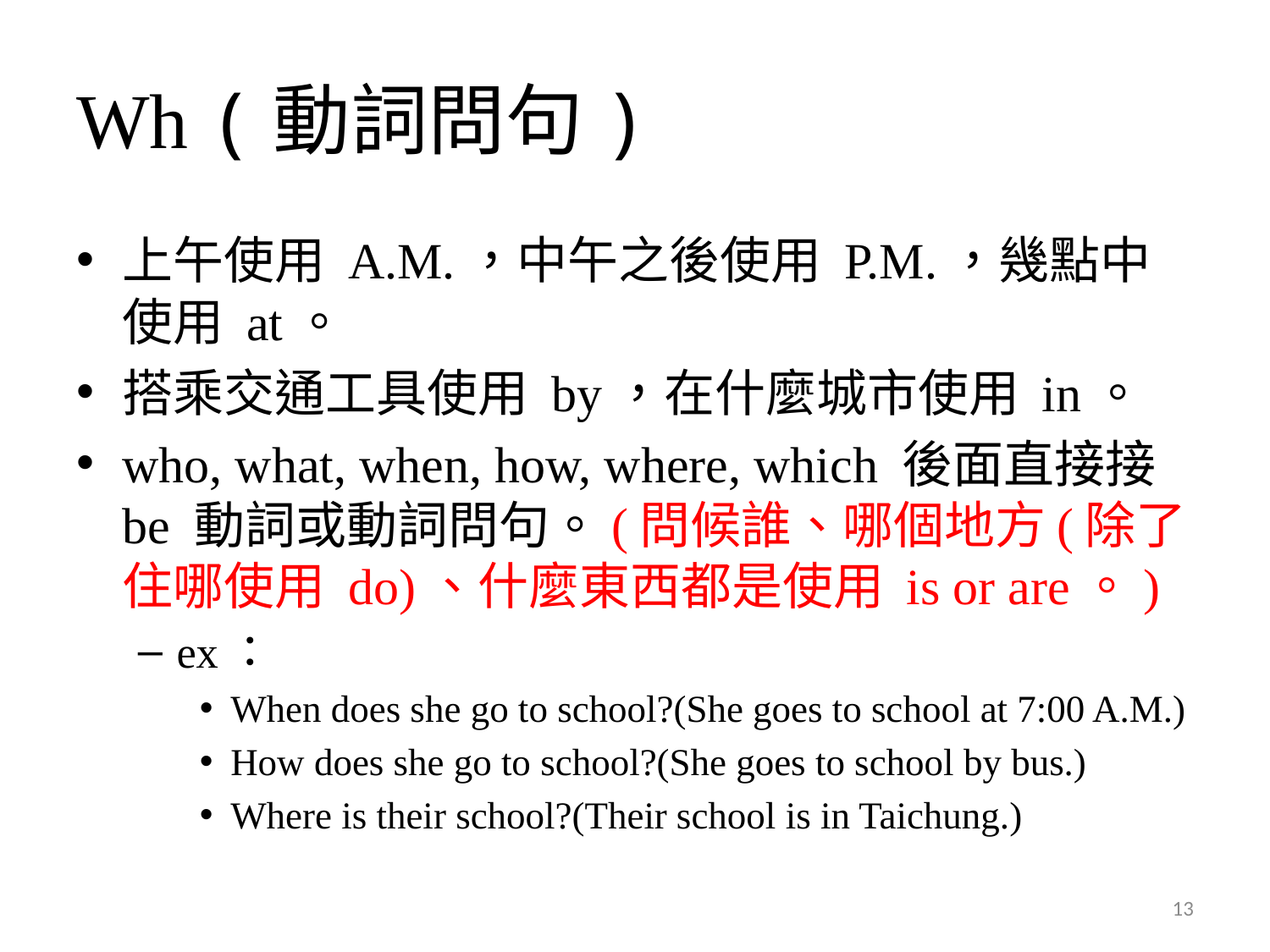

# Wh (動詞問句)
上午使用 A.M.，中午之後使用 P.M.，幾點中使用 at。
搭乘交通工具使用 by，在什麼城市使用 in。
who, what, when, how, where, which 後面直接接 be 動詞或動詞問句。(問候誰、哪個地方(除了住哪使用 do)、什麼東西都是使用 is or are。)
ex：
When does she go to school?(She goes to school at 7:00 A.M.)
How does she go to school?(She goes to school by bus.)
Where is their school?(Their school is in Taichung.)
13